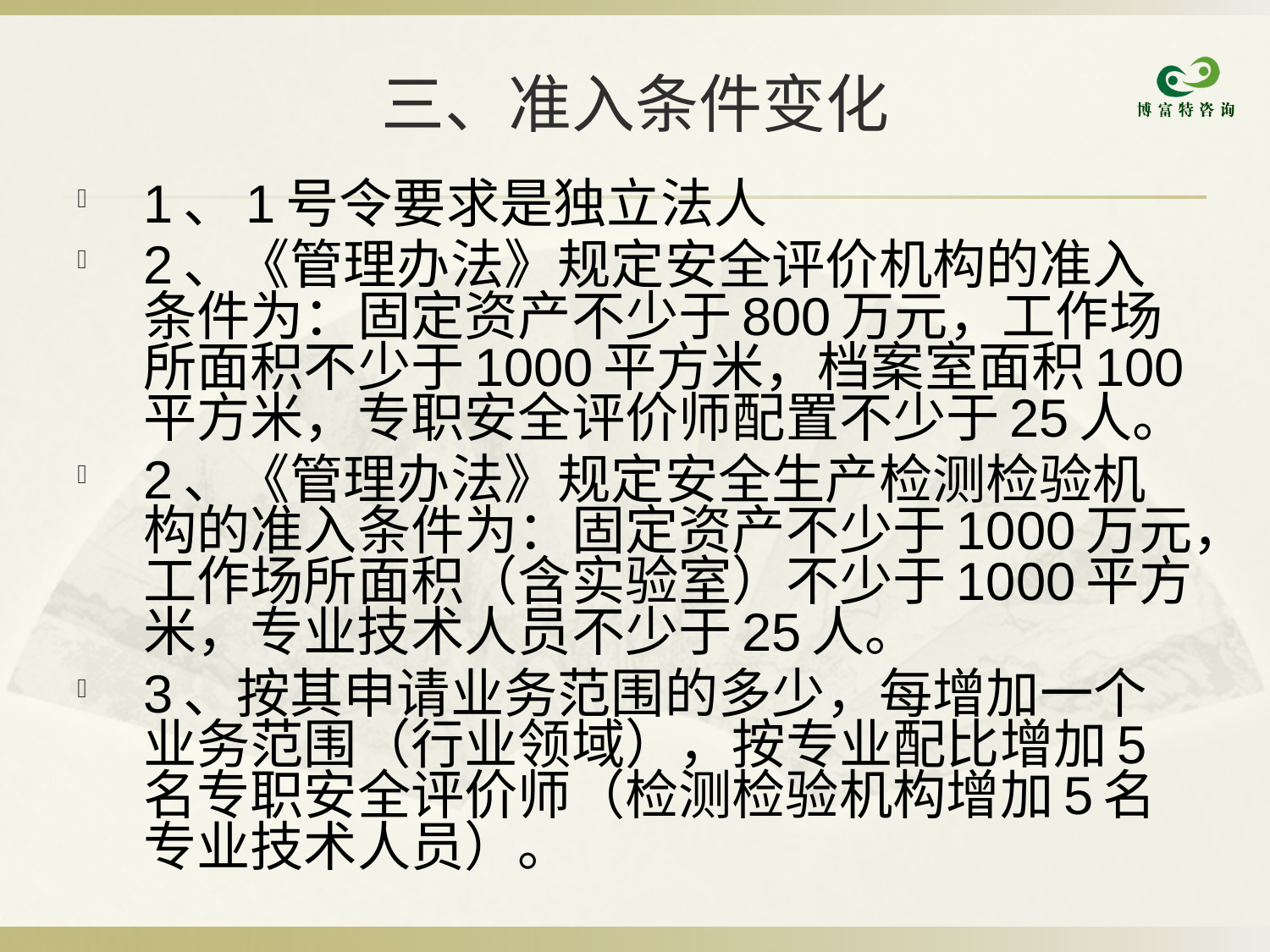

# 三、准入条件变化
1、1号令要求是独立法人
2、《管理办法》规定安全评价机构的准入条件为：固定资产不少于800万元，工作场所面积不少于1000平方米，档案室面积100平方米，专职安全评价师配置不少于25人。
2、《管理办法》规定安全生产检测检验机构的准入条件为：固定资产不少于1000万元，工作场所面积（含实验室）不少于1000平方米，专业技术人员不少于25人。
3、按其申请业务范围的多少，每增加一个业务范围（行业领域），按专业配比增加5名专职安全评价师（检测检验机构增加5名专业技术人员）。